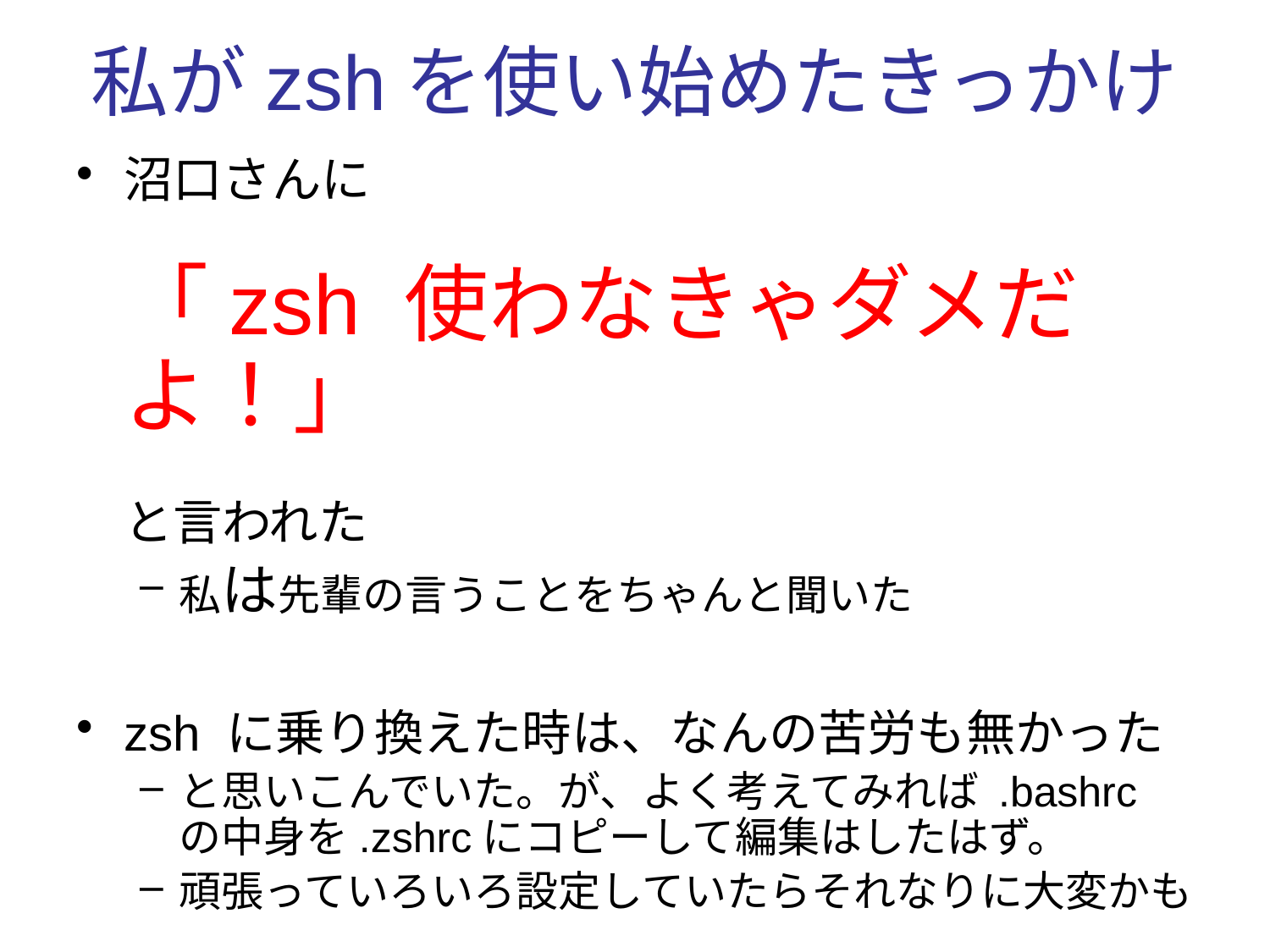

# 私がzshを使い始めたきっかけ
沼口さんに
「zsh 使わなきゃダメだよ！」
と言われた
私は先輩の言うことをちゃんと聞いた

zsh に乗り換えた時は、なんの苦労も無かった
と思いこんでいた。が、よく考えてみれば .bashrc の中身を.zshrcにコピーして編集はしたはず。
頑張っていろいろ設定していたらそれなりに大変かも